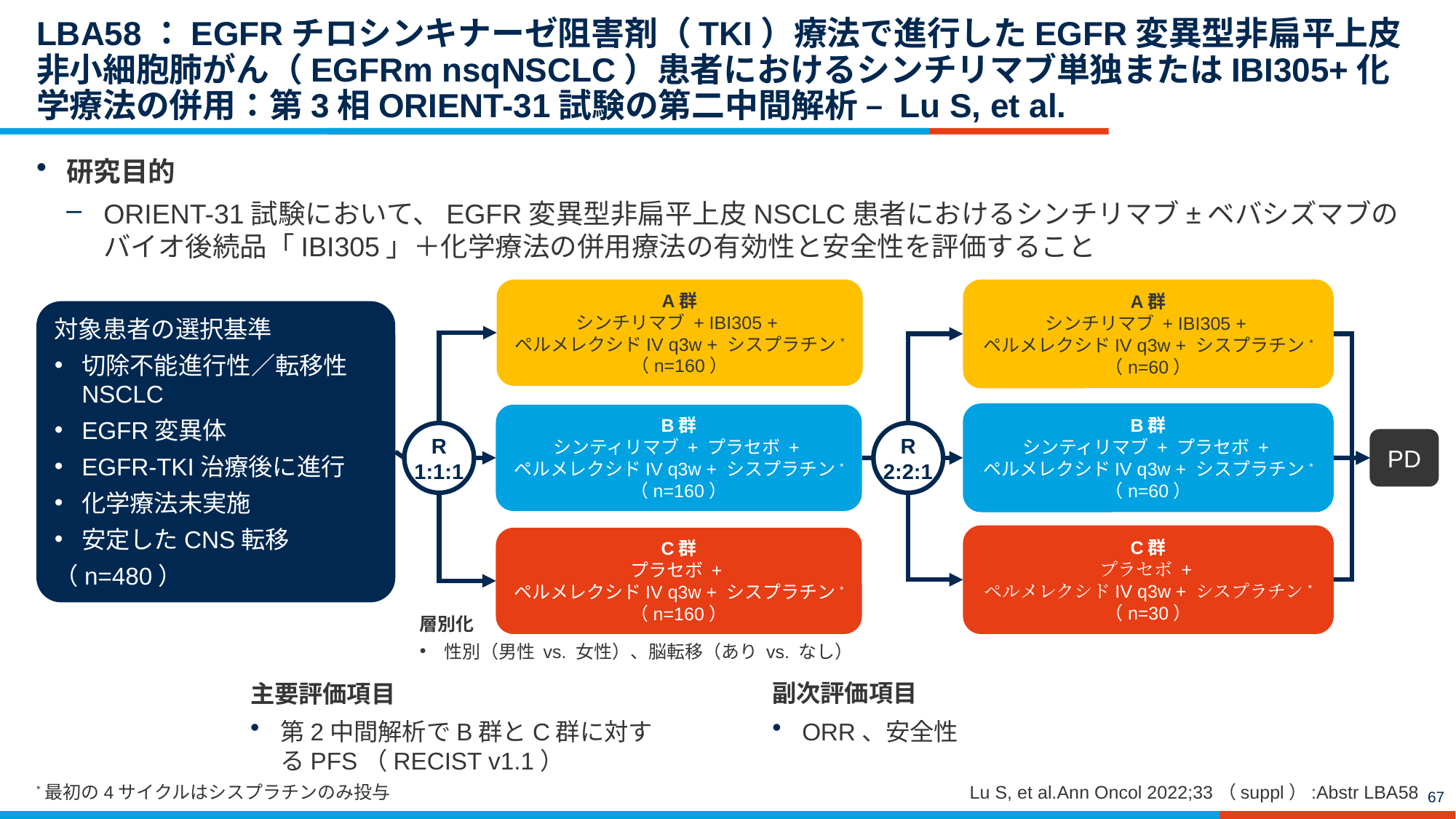

# LBA58：EGFRチロシンキナーゼ阻害剤（TKI）療法で進行したEGFR変異型非扁平上皮非小細胞肺がん（EGFRm nsqNSCLC）患者におけるシンチリマブ単独またはIBI305+化学療法の併用：第3相ORIENT-31試験の第二中間解析 – Lu S, et al.
研究目的
ORIENT-31試験において、EGFR変異型非扁平上皮NSCLC患者におけるシンチリマブ±ベバシズマブのバイオ後続品「IBI305」＋化学療法の併用療法の有効性と安全性を評価すること
A群
シンチリマブ + IBI305 +
ペルメレクシドIV q3w + シスプラチン*
（n=160）
A群
シンチリマブ + IBI305 +
ペルメレクシドIV q3w + シスプラチン*
（n=60）
対象患者の選択基準
切除不能進行性／転移性NSCLC
EGFR変異体
EGFR-TKI治療後に進行
化学療法未実施
安定したCNS転移
（n=480）
B群
シンティリマブ + プラセボ +
ペルメレクシドIV q3w + シスプラチン*
（n=60）
B群
シンティリマブ + プラセボ +
ペルメレクシドIV q3w + シスプラチン*
（n=160）
R
1:1:1
R
2:2:1
PD
C群
プラセボ +
ペルメレクシドIV q3w + シスプラチン*
（n=30）
C群
プラセボ +
ペルメレクシドIV q3w + シスプラチン*
（n=160）
層別化
性別（男性 vs. 女性）、脳転移（あり vs. なし）
主要評価項目
第2中間解析でB群とC群に対するPFS（RECIST v1.1）
副次評価項目
ORR、安全性
*最初の4サイクルはシスプラチンのみ投与
Lu S, et al.Ann Oncol 2022;33（suppl）:Abstr LBA58